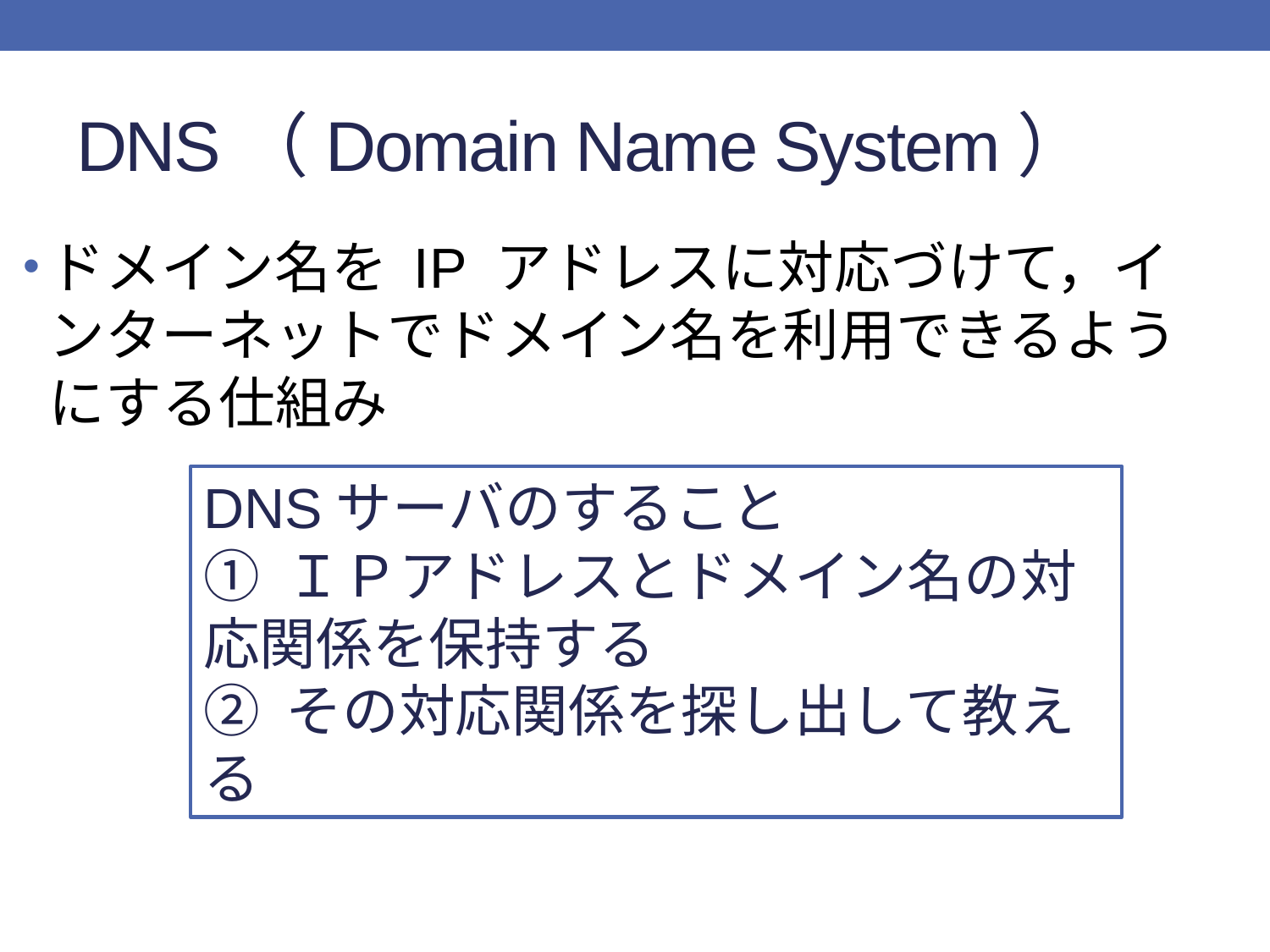

# DNS（Domain Name System）
ドメイン名を IP アドレスに対応づけて，インターネットでドメイン名を利用できるようにする仕組み

DNSサーバのすること
① ＩＰアドレスとドメイン名の対応関係を保持する
② その対応関係を探し出して教える